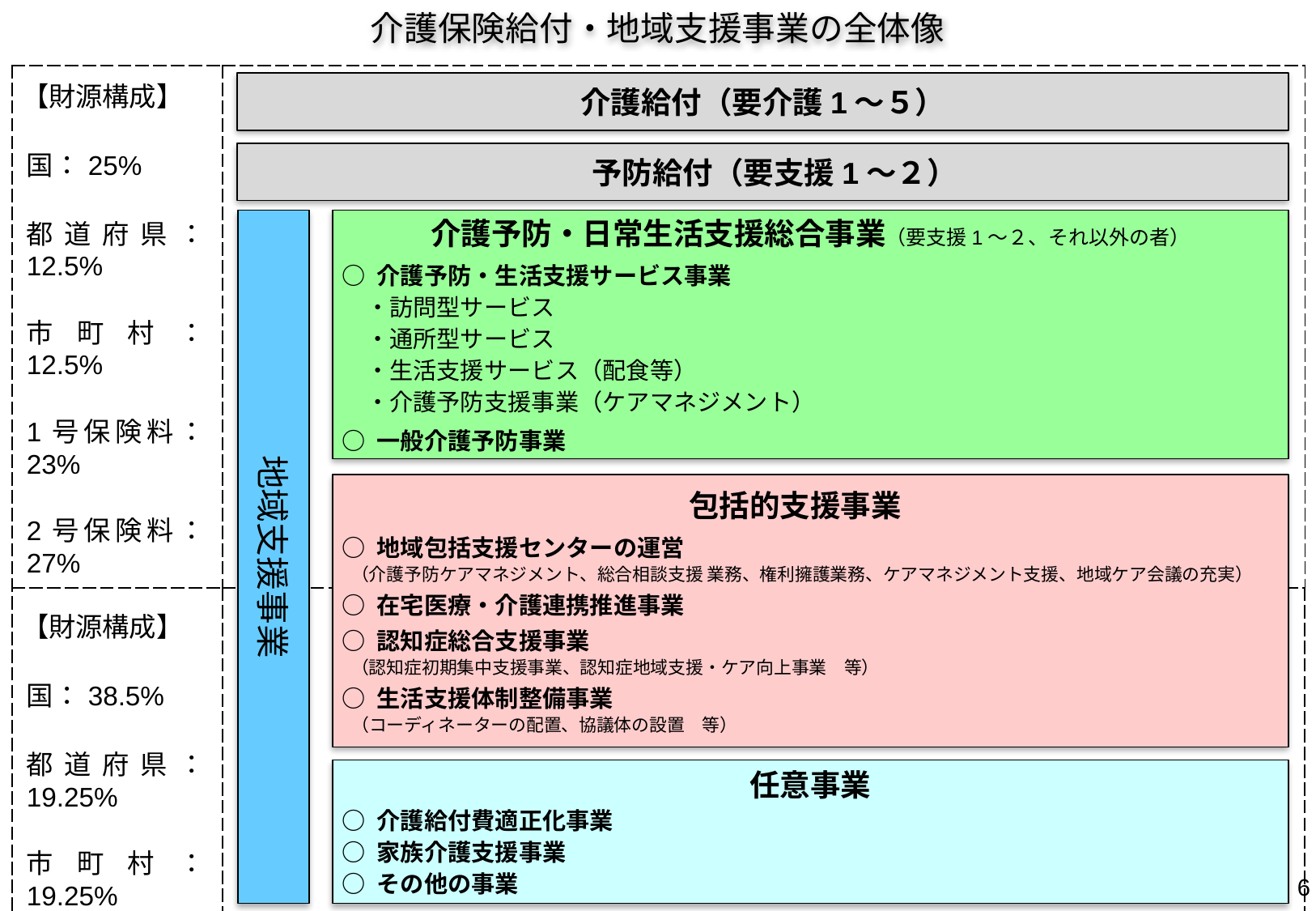

介護保険給付・地域支援事業の全体像
| 【財源構成】 国：25% 都道府県：12.5% 市町村：12.5% 1号保険料：23% 2号保険料：27% |  |
| --- | --- |
| 【財源構成】 国：38.5% 都道府県：19.25% 市町村：19.25% 1号保険料：23% |  |
介護給付（要介護1～５）
予防給付（要支援1～２）
介護予防・日常生活支援総合事業（要支援1～２、それ以外の者）
○ 介護予防・生活支援サービス事業
・訪問型サービス
・通所型サービス
・生活支援サービス（配食等）
・介護予防支援事業（ケアマネジメント）
○ 一般介護予防事業
地域支援事業
包括的支援事業
○ 地域包括支援センターの運営
（介護予防ケアマネジメント、総合相談支援 業務、権利擁護業務、ケアマネジメント支援、地域ケア会議の充実）
○ 在宅医療・介護連携推進事業
○ 認知症総合支援事業
（認知症初期集中支援事業、認知症地域支援・ケア向上事業　等）
○ 生活支援体制整備事業
（コーディネーターの配置、協議体の設置　等）
任意事業
○ 介護給付費適正化事業
○ 家族介護支援事業
○ その他の事業
6